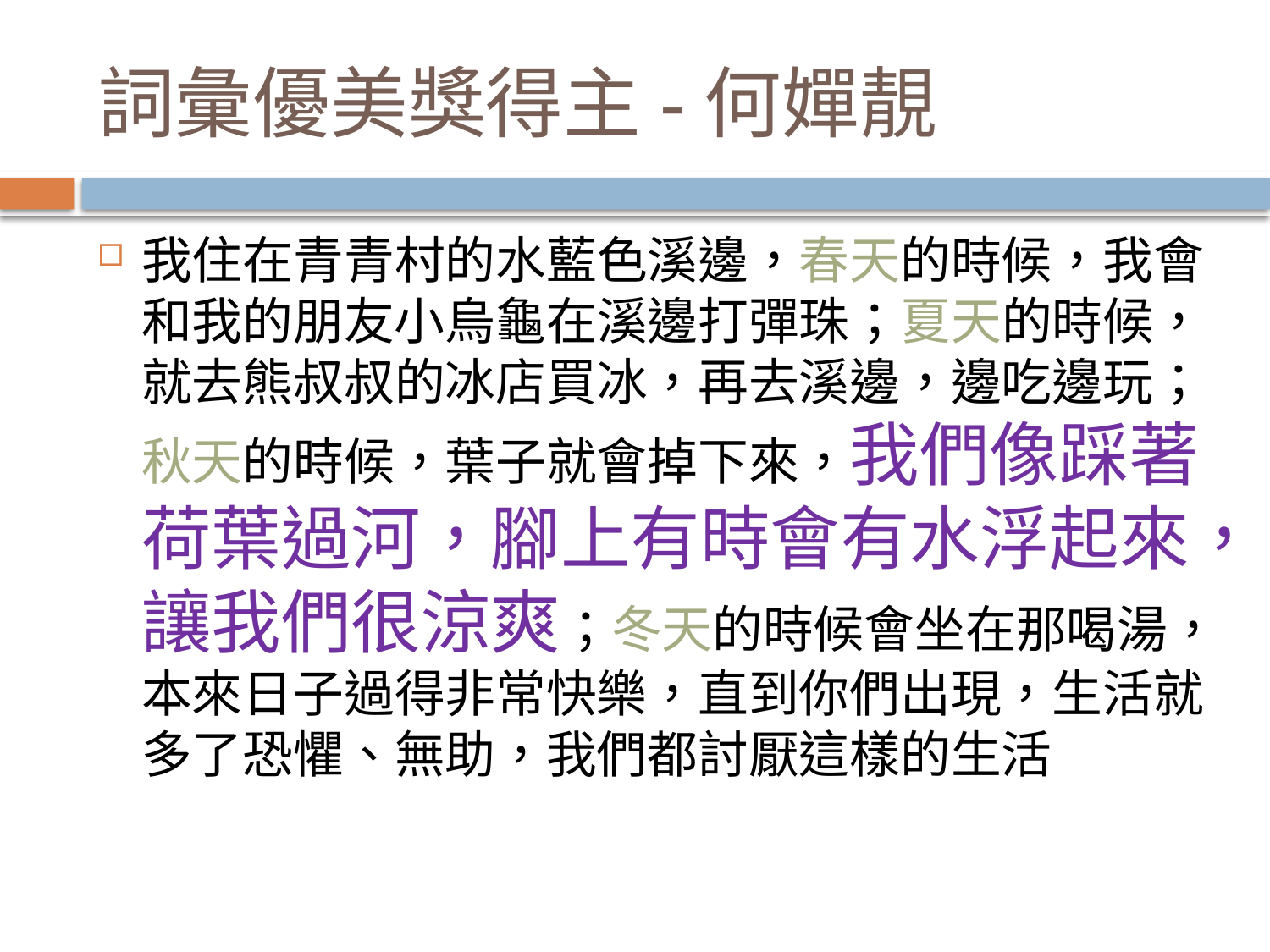

# 詞彙優美獎得主-何嬋靚
我住在青青村的水藍色溪邊，春天的時候，我會和我的朋友小烏龜在溪邊打彈珠；夏天的時候，就去熊叔叔的冰店買冰，再去溪邊，邊吃邊玩；秋天的時候，葉子就會掉下來，我們像踩著荷葉過河，腳上有時會有水浮起來，讓我們很涼爽；冬天的時候會坐在那喝湯，本來日子過得非常快樂，直到你們出現，生活就多了恐懼、無助，我們都討厭這樣的生活